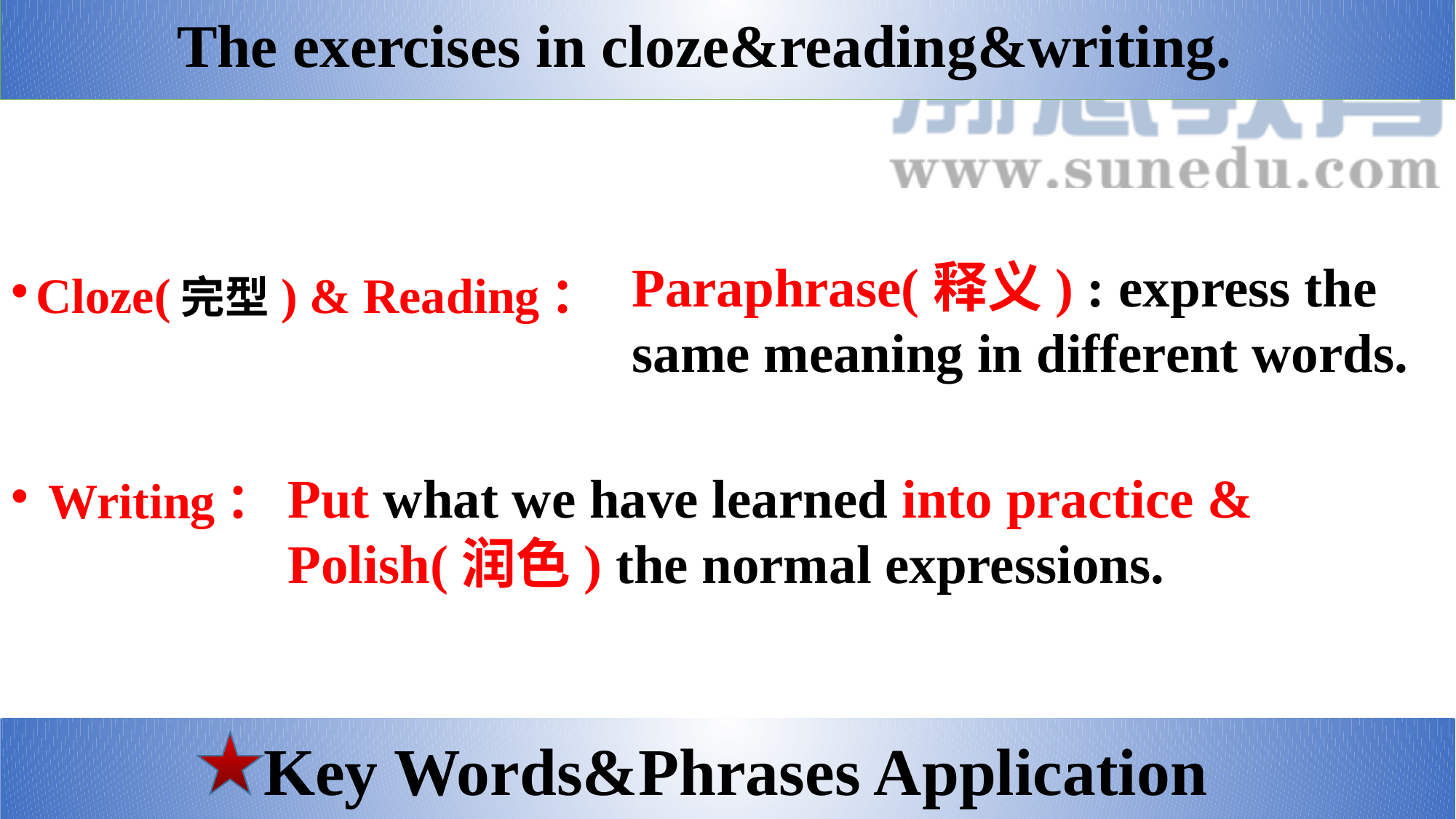

# The exercises in cloze&reading&writing.
Paraphrase(释义) : express the
same meaning in different words.
Cloze(完型) & Reading：

 Writing：
Put what we have learned into practice &
Polish(润色) the normal expressions.
 Key Words&Phrases Application